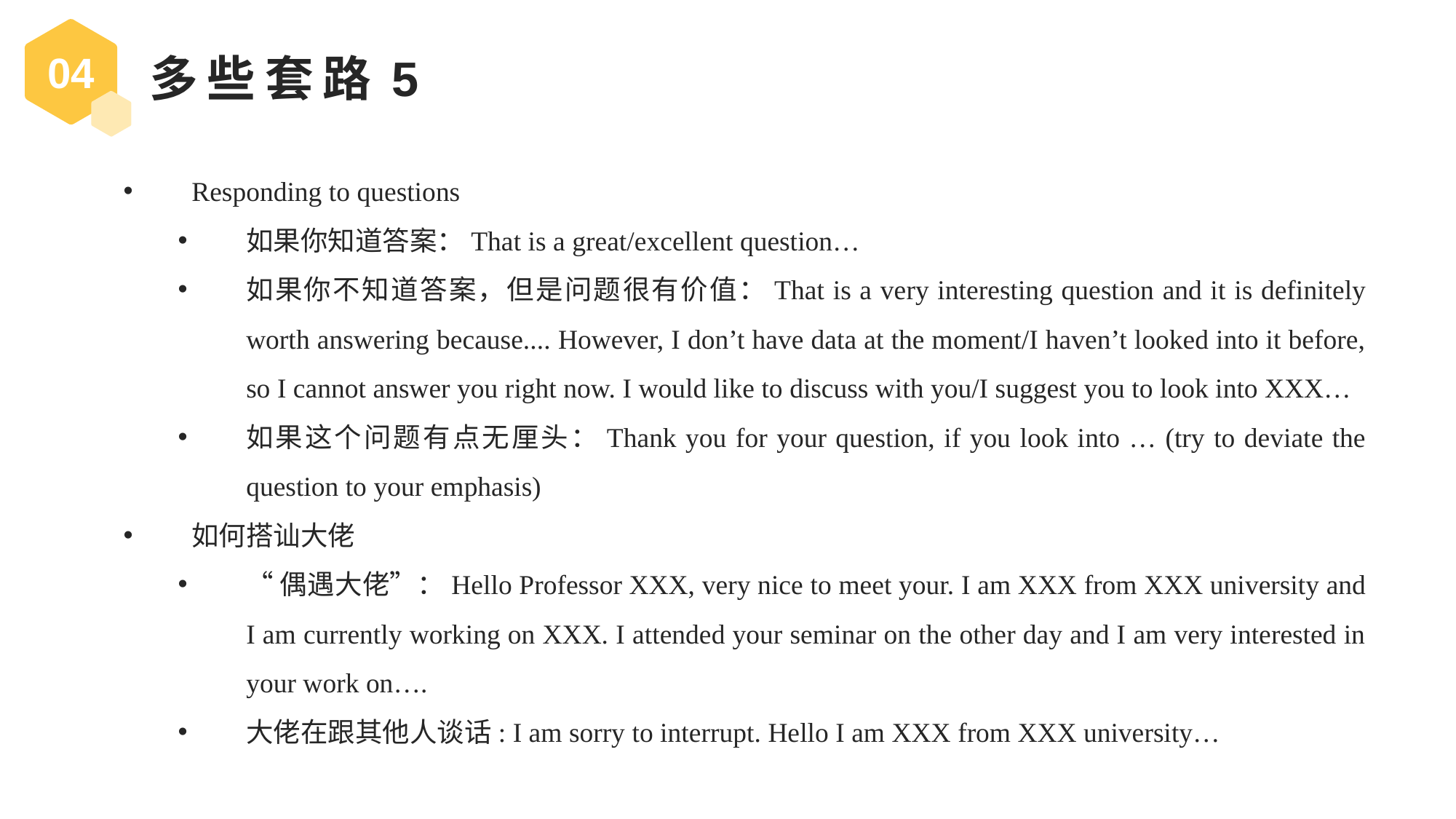

04
多些套路5

Responding to questions
如果你知道答案：That is a great/excellent question…
如果你不知道答案，但是问题很有价值：That is a very interesting question and it is definitely worth answering because.... However, I don’t have data at the moment/I haven’t looked into it before, so I cannot answer you right now. I would like to discuss with you/I suggest you to look into XXX…
如果这个问题有点无厘头：Thank you for your question, if you look into … (try to deviate the question to your emphasis)
如何搭讪大佬
“偶遇大佬”：Hello Professor XXX, very nice to meet your. I am XXX from XXX university and I am currently working on XXX. I attended your seminar on the other day and I am very interested in your work on….
大佬在跟其他人谈话: I am sorry to interrupt. Hello I am XXX from XXX university…